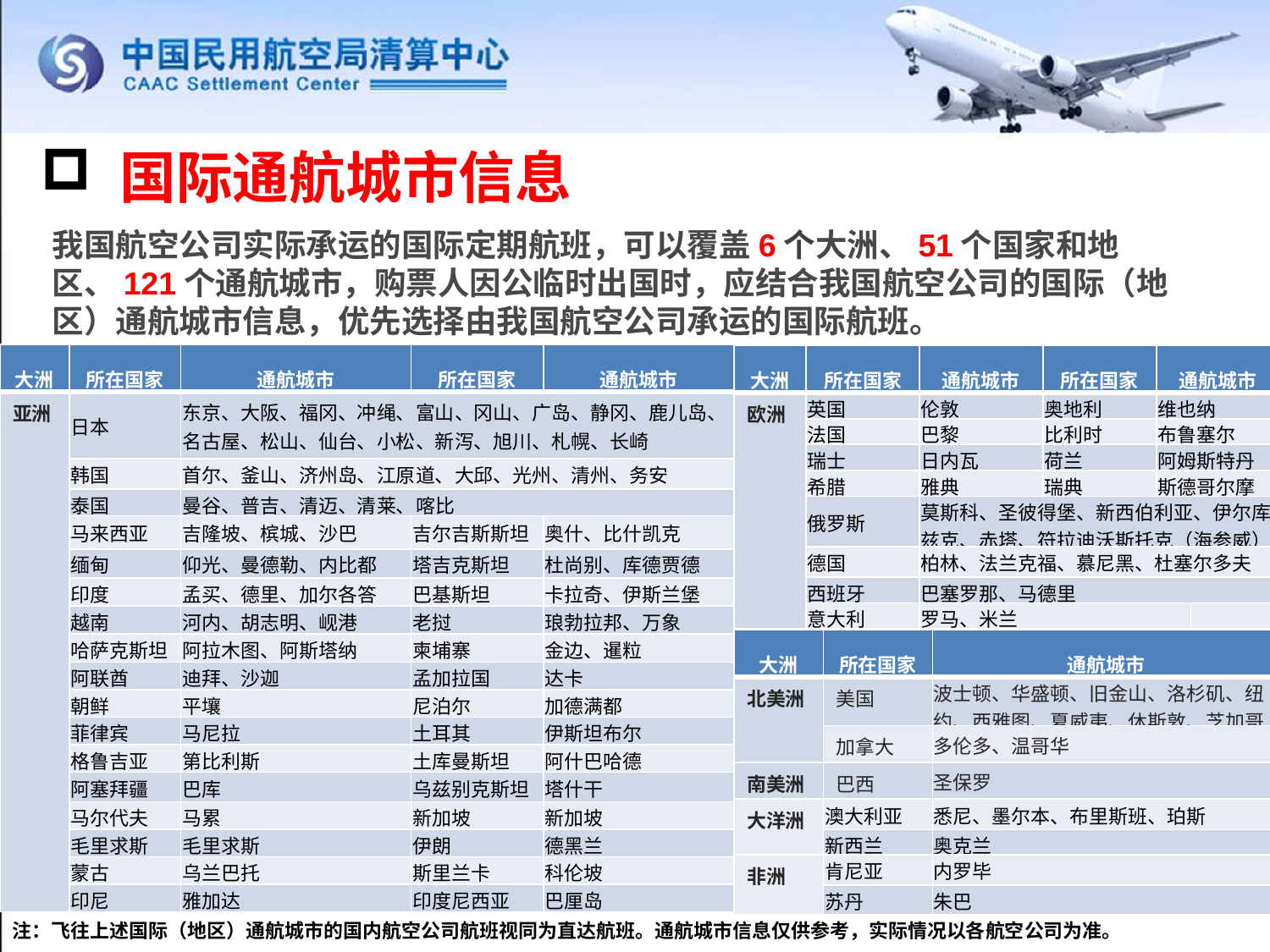

国际通航城市信息
我国航空公司实际承运的国际定期航班，可以覆盖6个大洲、51个国家和地区、121个通航城市，购票人因公临时出国时，应结合我国航空公司的国际（地区）通航城市信息，优先选择由我国航空公司承运的国际航班。

| 大洲 | 所在国家 | 通航城市 | 所在国家 | 通航城市 |
| --- | --- | --- | --- | --- |
| 亚洲 | 日本 | 东京、大阪、福冈、冲绳、富山、冈山、广岛、静冈、鹿儿岛、名古屋、松山、仙台、小松、新泻、旭川、札幌、长崎 |  |  |
|  | 韩国 | 首尔、釜山、济州岛、江原道、大邱、光州、清州、务安 |  |  |
|  | 泰国 | 曼谷、普吉、清迈、清莱、喀比 |  |  |
|  | 马来西亚 | 吉隆坡、槟城、沙巴 | 吉尔吉斯斯坦 | 奥什、比什凯克 |
|  | 缅甸 | 仰光、曼德勒、内比都 | 塔吉克斯坦 | 杜尚别、库德贾德 |
|  | 印度 | 孟买、德里、加尔各答 | 巴基斯坦 | 卡拉奇、伊斯兰堡 |
|  | 越南 | 河内、胡志明、岘港 | 老挝 | 琅勃拉邦、万象 |
|  | 哈萨克斯坦 | 阿拉木图、阿斯塔纳 | 柬埔寨 | 金边、暹粒 |
|  | 阿联酋 | 迪拜、沙迦 | 孟加拉国 | 达卡 |
|  | 朝鲜 | 平壤 | 尼泊尔 | 加德满都 |
|  | 菲律宾 | 马尼拉 | 土耳其 | 伊斯坦布尔 |
|  | 格鲁吉亚 | 第比利斯 | 土库曼斯坦 | 阿什巴哈德 |
|  | 阿塞拜疆 | 巴库 | 乌兹别克斯坦 | 塔什干 |
|  | 马尔代夫 | 马累 | 新加坡 | 新加坡 |
|  | 毛里求斯 | 毛里求斯 | 伊朗 | 德黑兰 |
|  | 蒙古 | 乌兰巴托 | 斯里兰卡 | 科伦坡 |
|  | 印尼 | 雅加达 | 印度尼西亚 | 巴厘岛 |
| 大洲 | 所在国家 | 通航城市 | 所在国家 | 通航城市 |  |
| --- | --- | --- | --- | --- | --- |
| 欧洲 | 英国 | 伦敦 | 奥地利 | 维也纳 |  |
|  | 法国 | 巴黎 | 比利时 | 布鲁塞尔 |  |
|  | 瑞士 | 日内瓦 | 荷兰 | 阿姆斯特丹 |  |
|  | 希腊 | 雅典 | 瑞典 | 斯德哥尔摩 |  |
|  | 俄罗斯 | 莫斯科、圣彼得堡、新西伯利亚、伊尔库兹克、赤塔、符拉迪沃斯托克（海参威） |  |  |  |
|  | 德国 | 柏林、法兰克福、慕尼黑、杜塞尔多夫 |  |  |  |
|  | 西班牙 | 巴塞罗那、马德里 |  |  |  |
|  | 意大利 | 罗马、米兰 |  |  |  |
| 大洲 | 所在国家 | 通航城市 |
| --- | --- | --- |
| 北美洲 | 美国 | 波士顿、华盛顿、旧金山、洛杉矶、纽约、西雅图、夏威夷、休斯敦、芝加哥 |
|  | 加拿大 | 多伦多、温哥华 |
| 南美洲 | 巴西 | 圣保罗 |
| 大洋洲 | 澳大利亚 | 悉尼、墨尔本、布里斯班、珀斯 |
|  | 新西兰 | 奥克兰 |
| 非洲 | 肯尼亚 | 内罗毕 |
|  | 苏丹 | 朱巴 |
注：飞往上述国际（地区）通航城市的国内航空公司航班视同为直达航班。通航城市信息仅供参考，实际情况以各航空公司为准。